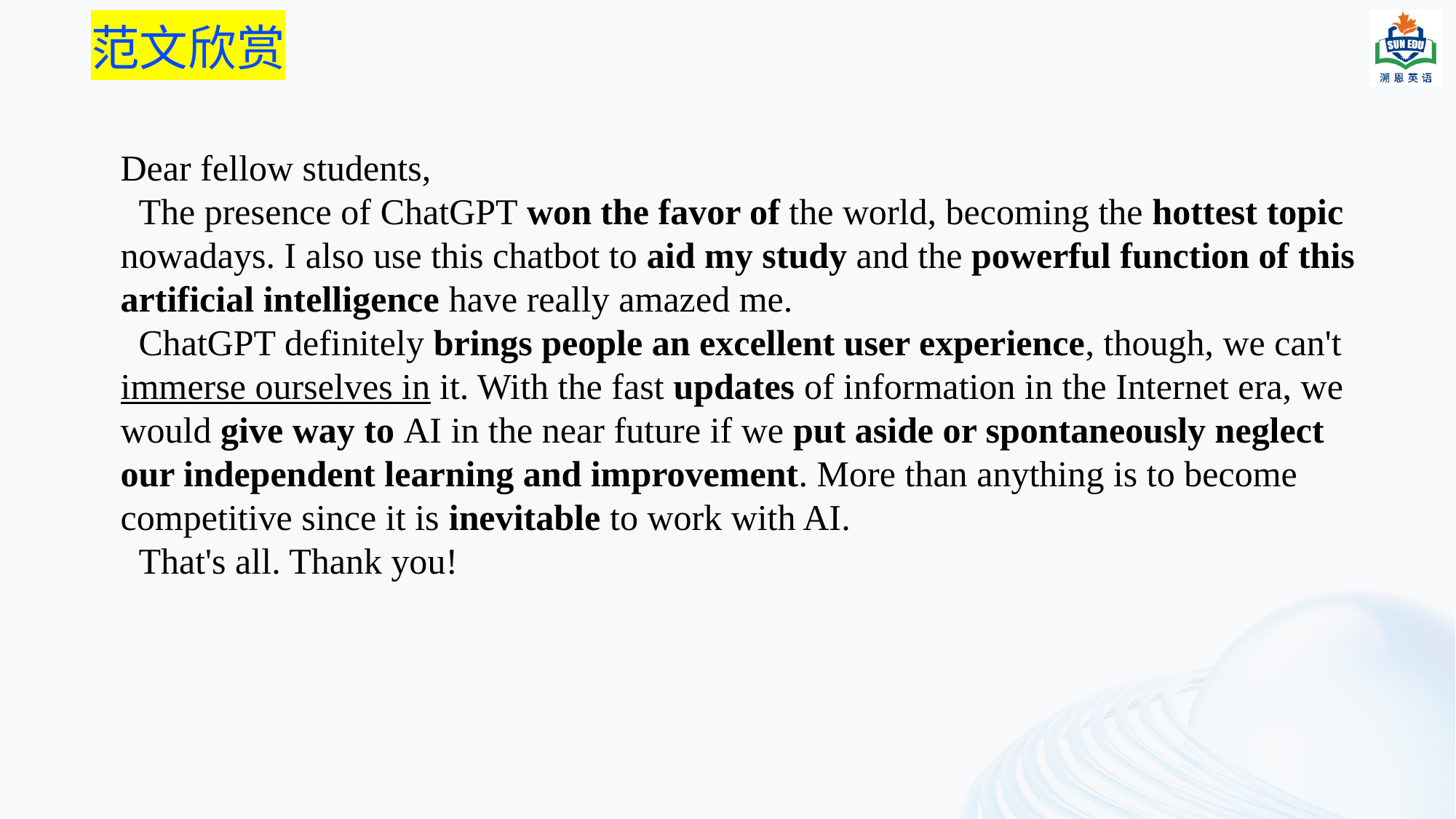

# 范文欣赏
Dear fellow students,  The presence of ChatGPT won the favor of the world, becoming the hottest topic nowadays. I also use this chatbot to aid my study and the powerful function of this artificial intelligence have really amazed me.  ChatGPT definitely brings people an excellent user experience, though, we can't immerse ourselves in it. With the fast updates of information in the Internet era, we would give way to AI in the near future if we put aside or spontaneously neglect our independent learning and improvement. More than anything is to become competitive since it is inevitable to work with AI.   That's all. Thank you!